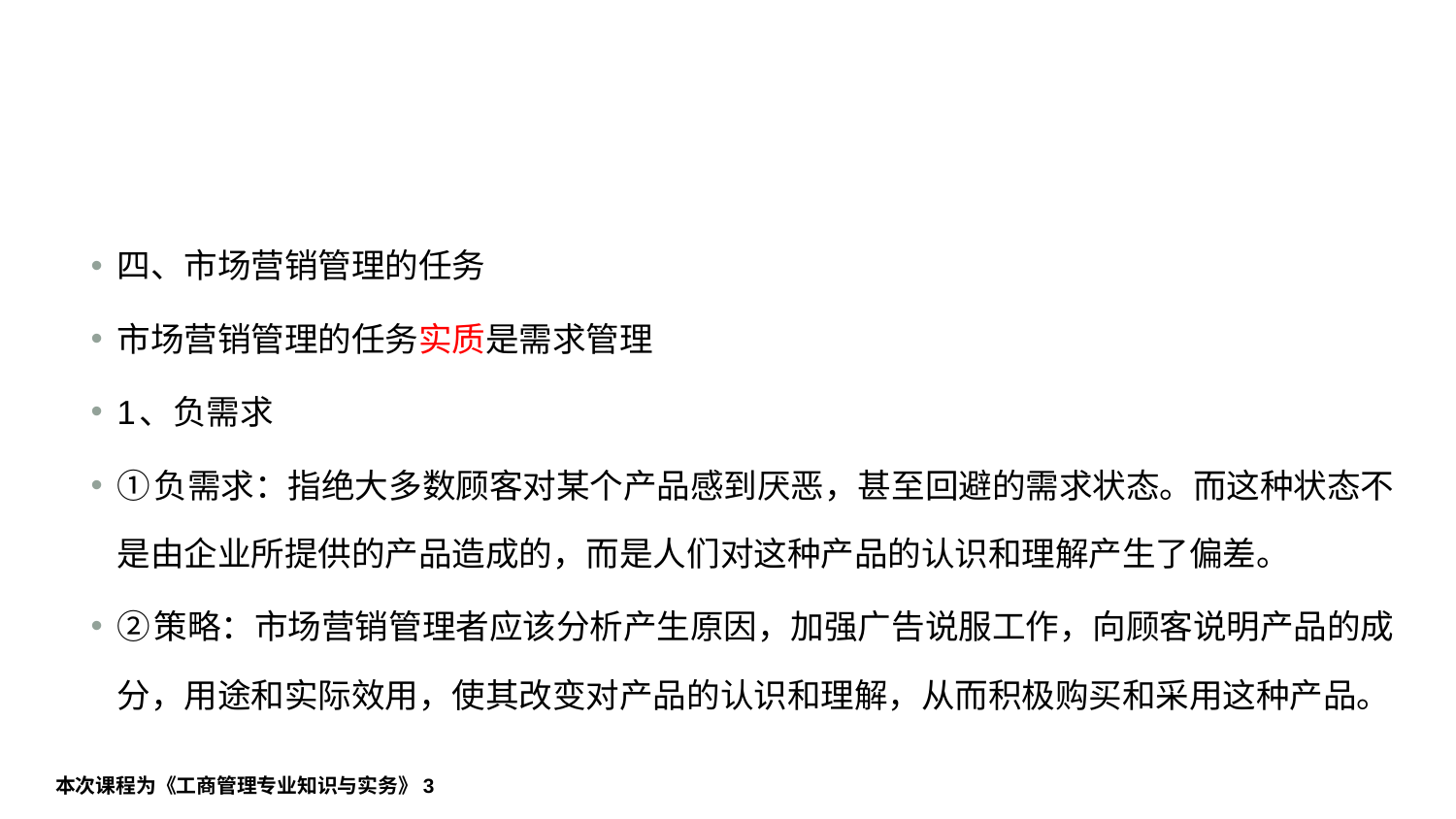

#

四、市场营销管理的任务
市场营销管理的任务实质是需求管理
1、负需求
①负需求：指绝大多数顾客对某个产品感到厌恶，甚至回避的需求状态。而这种状态不是由企业所提供的产品造成的，而是人们对这种产品的认识和理解产生了偏差。
②策略：市场营销管理者应该分析产生原因，加强广告说服工作，向顾客说明产品的成分，用途和实际效用，使其改变对产品的认识和理解，从而积极购买和采用这种产品。